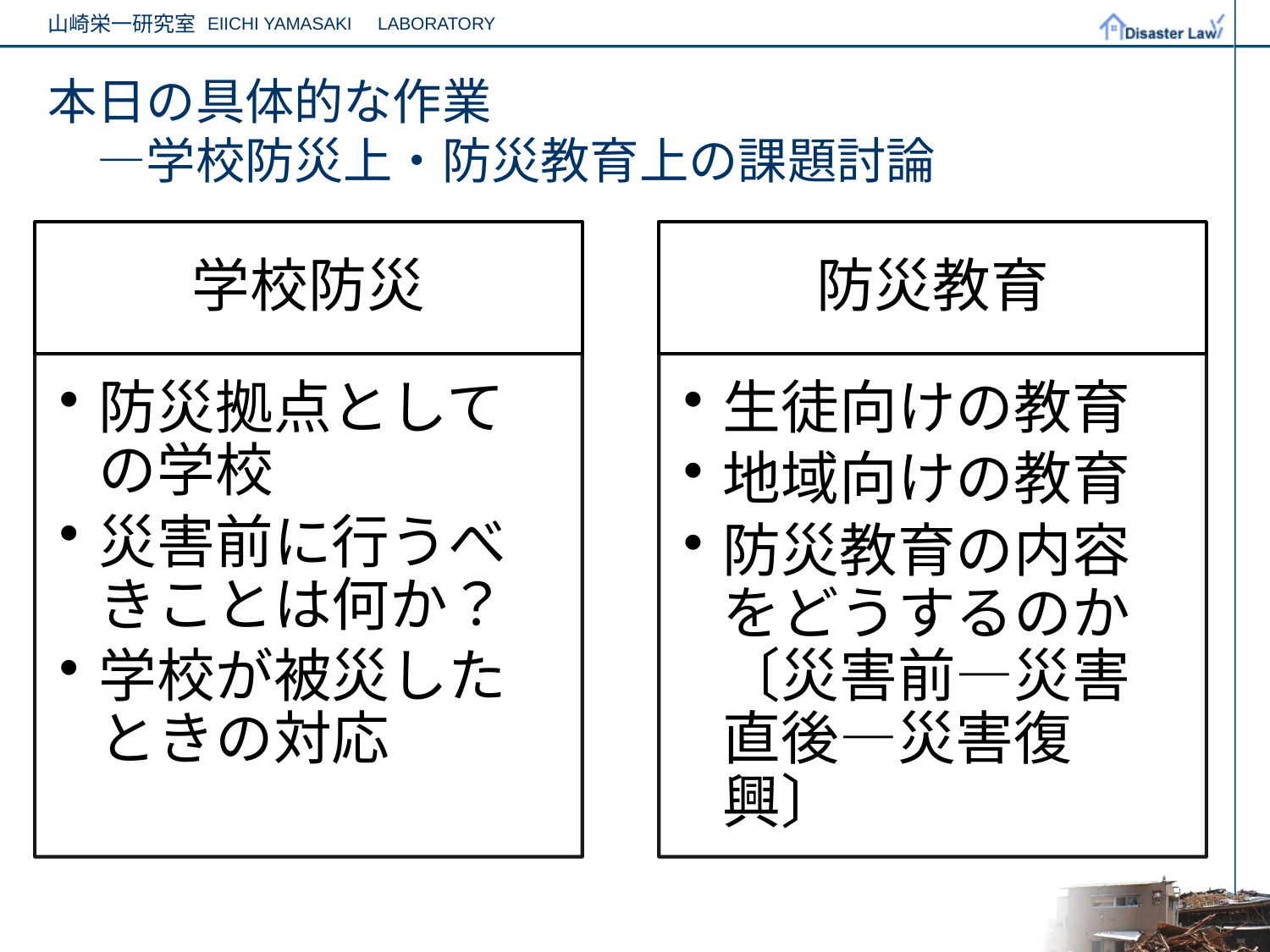

# 本日の具体的な作業 　―学校防災上・防災教育上の課題討論
学校防災
防災拠点としての学校
災害前に行うべきことは何か？
学校が被災したときの対応
防災教育
生徒向けの教育
地域向けの教育
防災教育の内容をどうするのか〔災害前―災害直後―災害復興〕